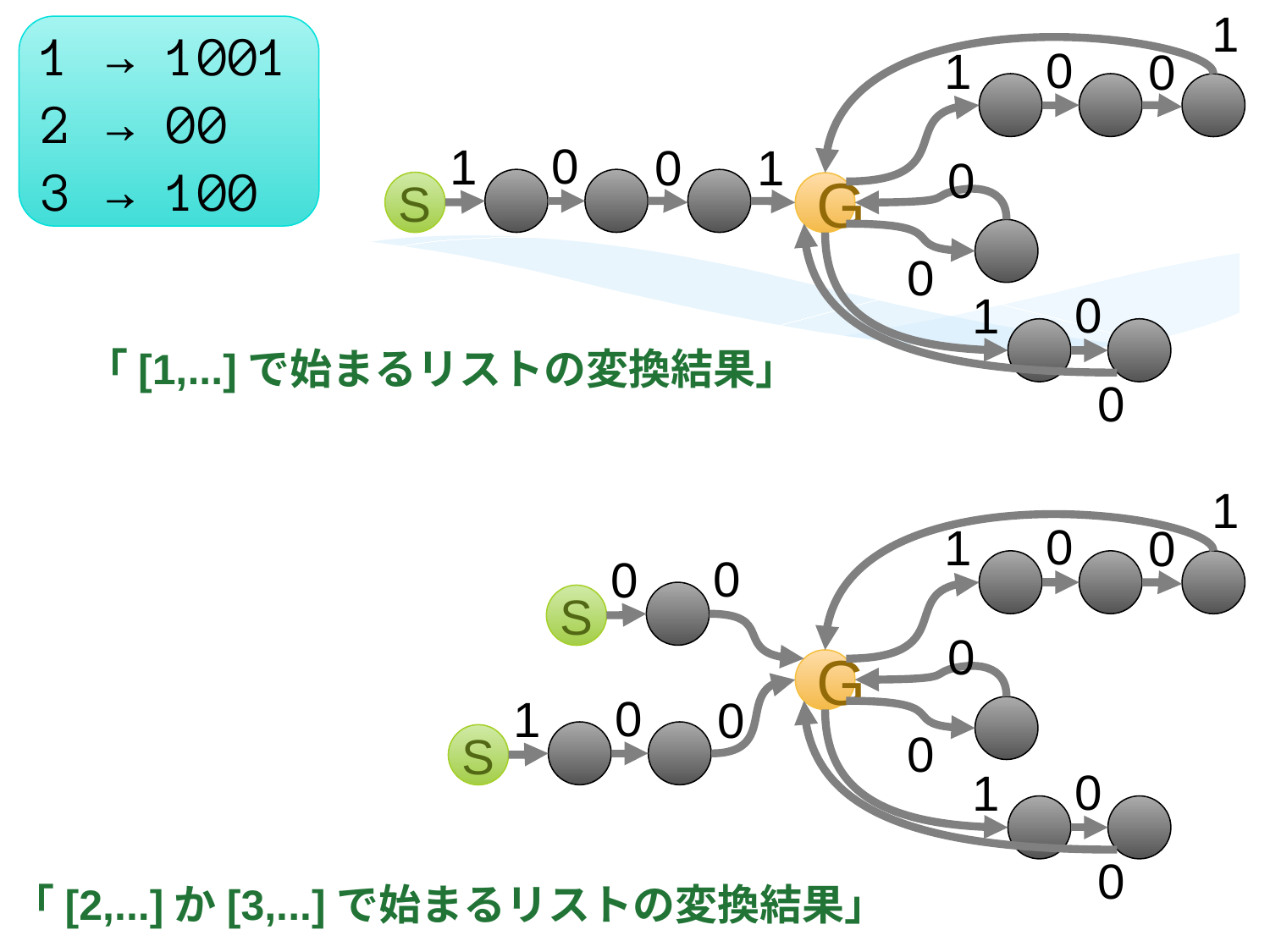

1
1 → 1001
2 → 00
3 → 100
0
1
0

0
1
0
1
0

S
G

0
0
1

「[1,...]で始まるリストの変換結果」
0
1
0
1
0
0
0

S
0
G
0
1
0

0

S
0
1

0
「[2,...]か[3,...]で始まるリストの変換結果」